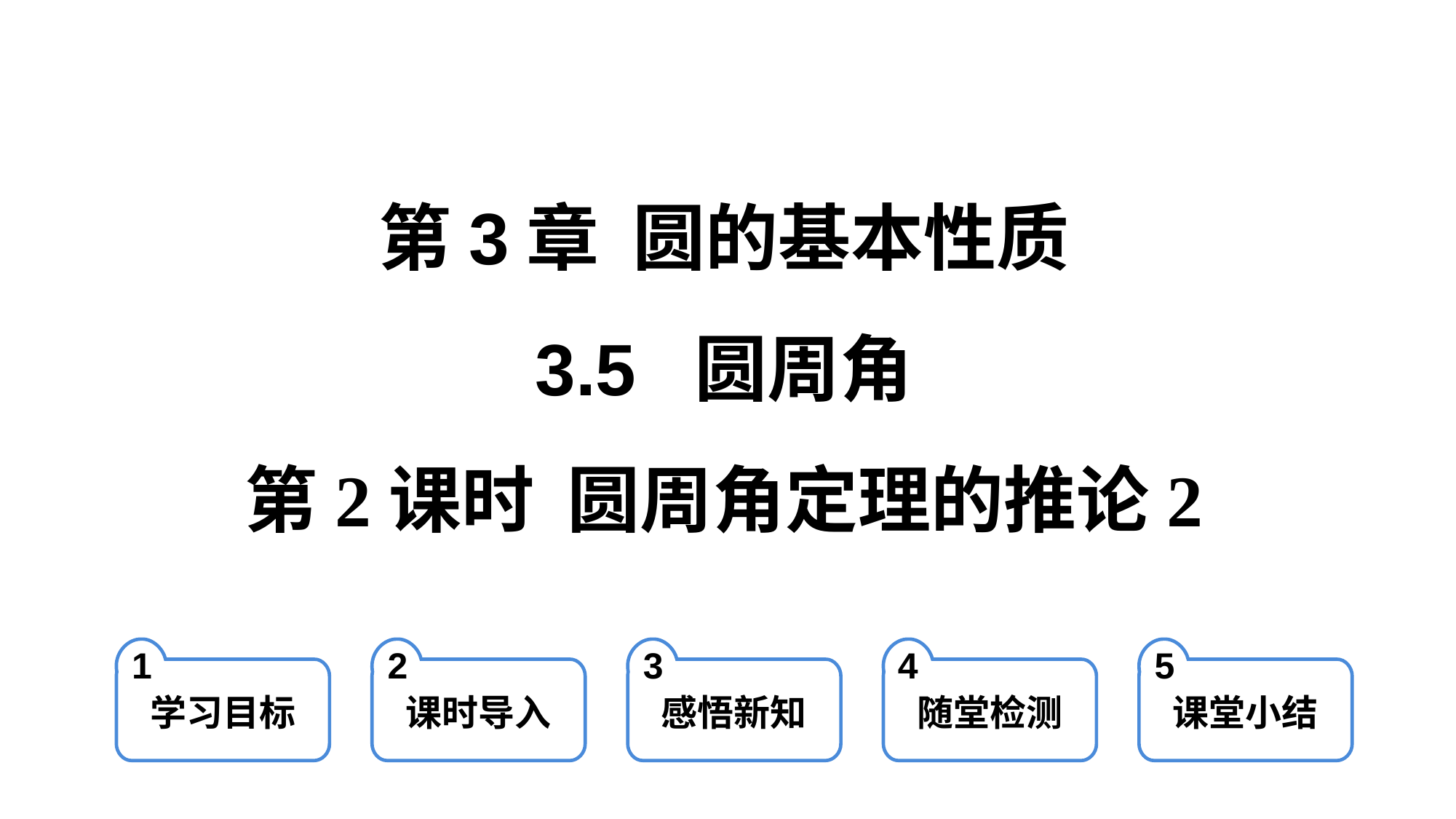

第3章  圆的基本性质
3.5  圆周角
第2课时  圆周角定理的推论2
1

学习目标
2

课时导入
3

感悟新知
4

随堂检测
5

课堂小结